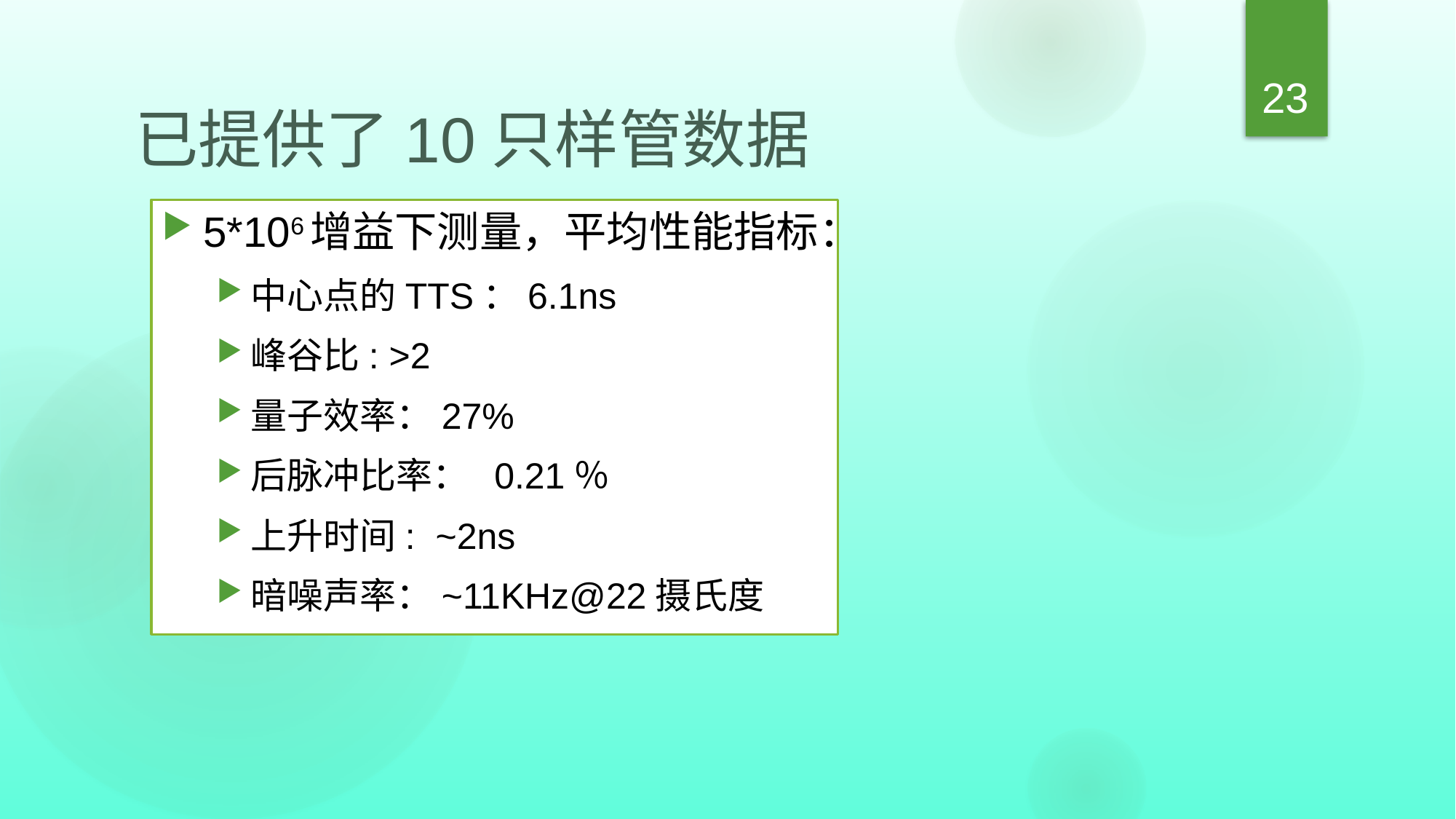

23
# 已提供了10只样管数据
5*106增益下测量，平均性能指标：
中心点的TTS：6.1ns
峰谷比: >2
量子效率：27%
后脉冲比率：  0.21％
上升时间:  ~2ns
暗噪声率：~11KHz@22摄氏度